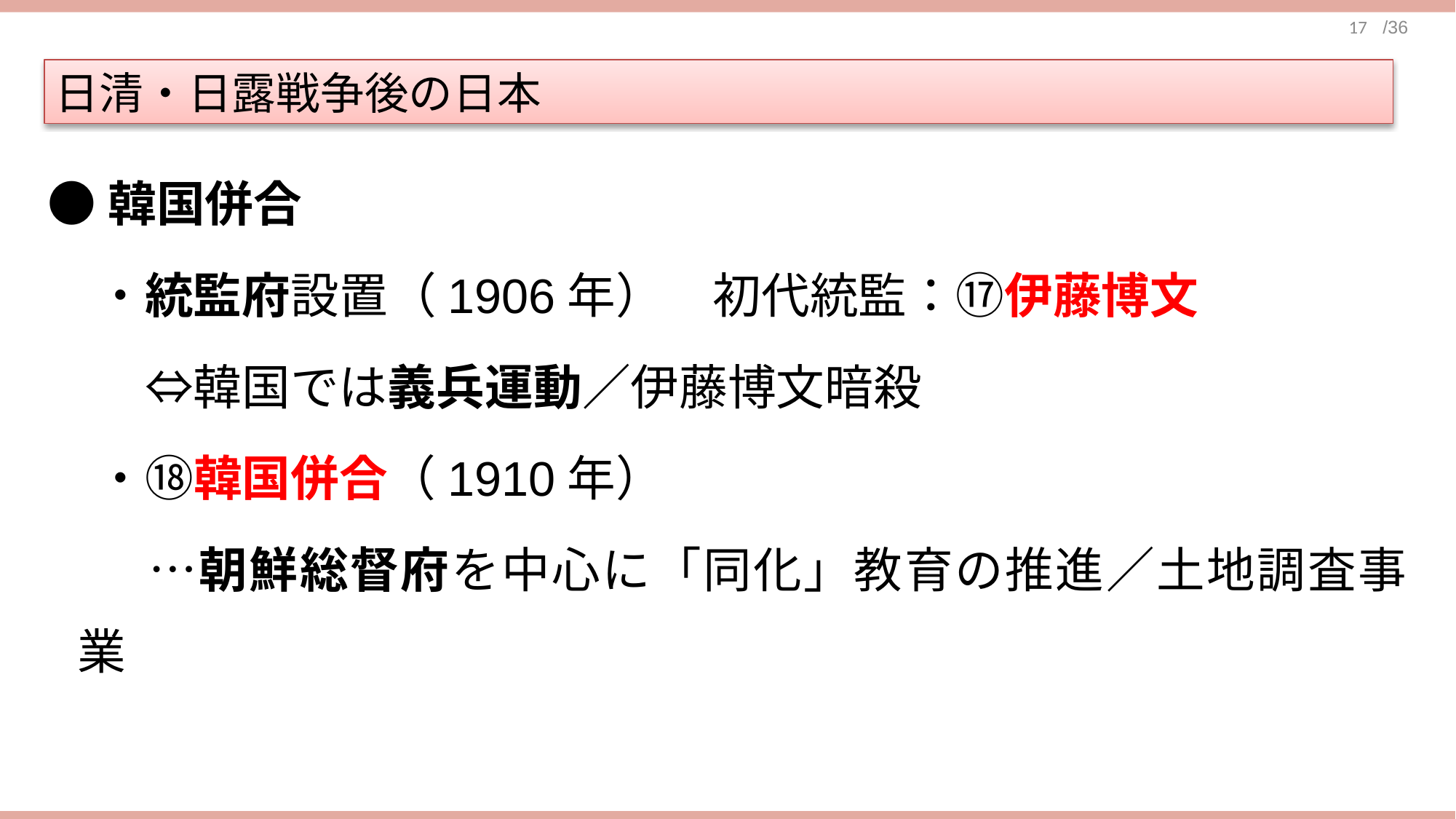

日清・日露戦争後の日本
●韓国併合
　・統監府設置（1906年）　初代統監：⑰伊藤博文
　　⇔韓国では義兵運動／伊藤博文暗殺
　・⑱韓国併合（1910年）
　　…朝鮮総督府を中心に「同化」教育の推進／土地調査事業